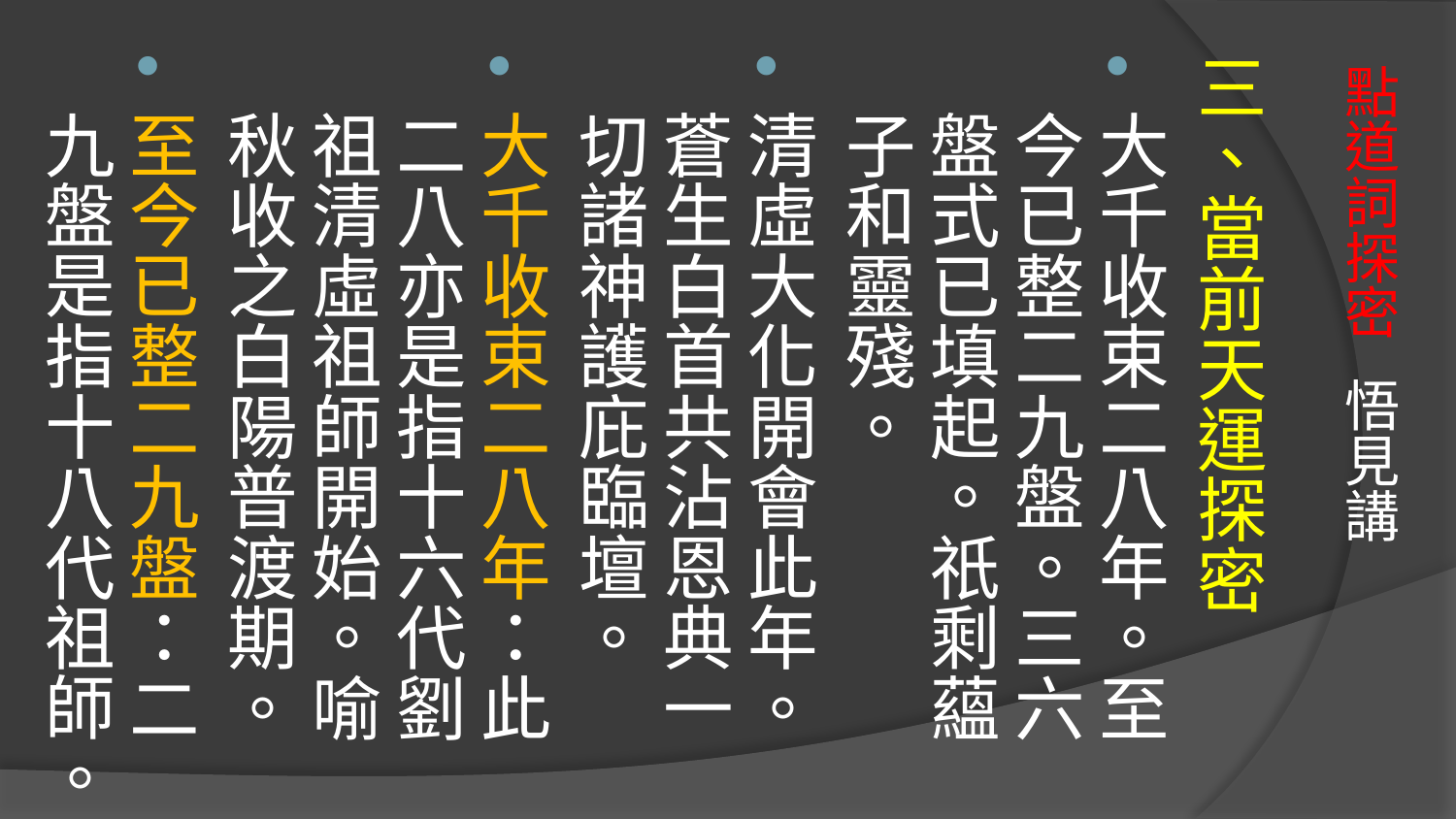

三、當前天運探密
大千收束二八年。至今已整二九盤。三六盤式已填起。祇剩蘊子和靈殘。
清虛大化開會此年。蒼生白首共沾恩典一切諸神護庇臨壇。
大千收束二八年：此二八亦是指十六代劉祖清虛祖師開始。喻秋收之白陽普渡期。
至今已整二九盤：二九盤是指十八代祖師。
# 點道詞探密   悟見講